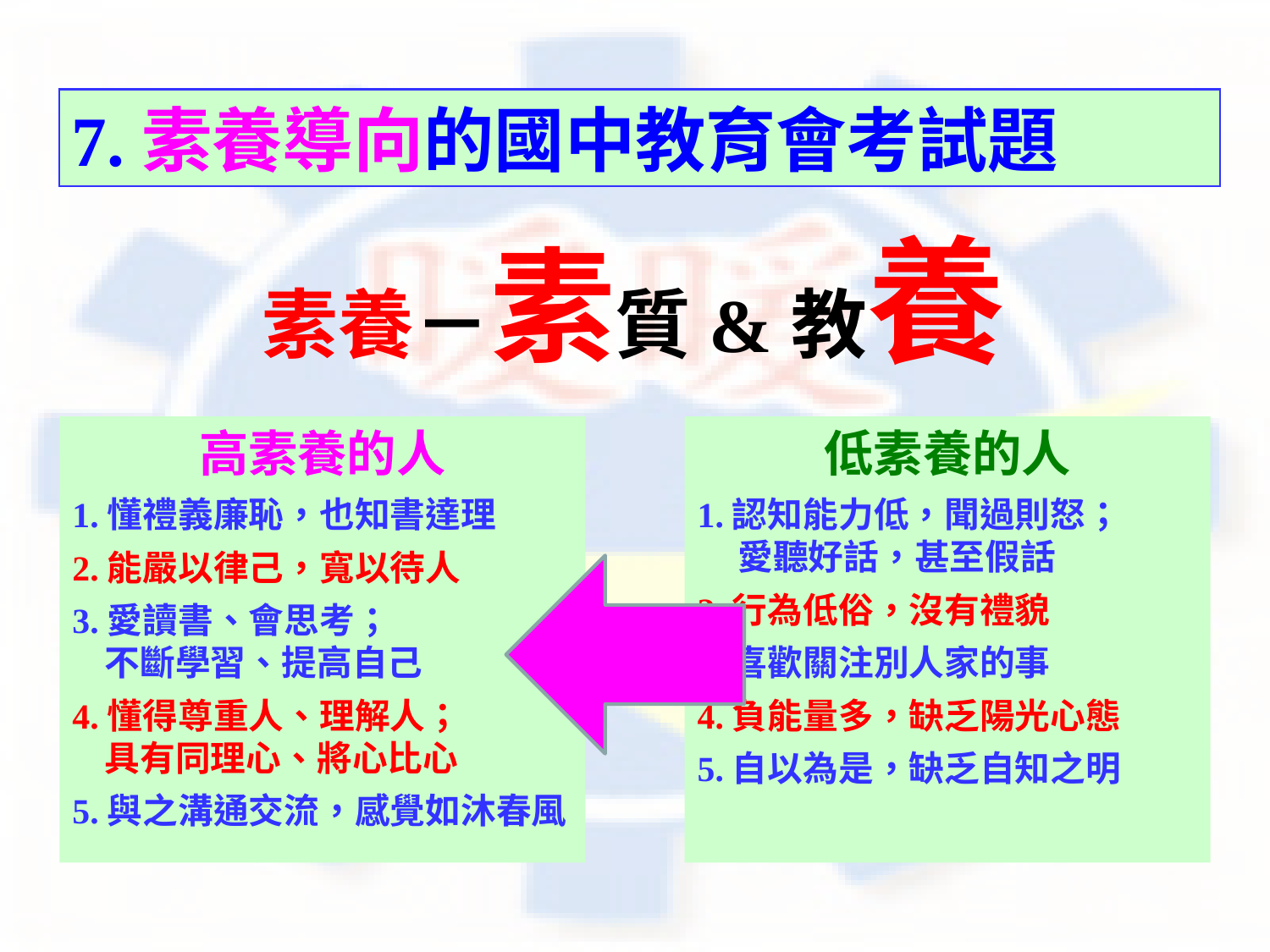

7.素養導向的國中教育會考試題
素養－素質&教養
高素養的人
1.懂禮義廉恥，也知書達理
2.能嚴以律己，寬以待人
3.愛讀書、會思考；
   不斷學習、提高自己
4.懂得尊重人、理解人；
   具有同理心、將心比心
5.與之溝通交流，感覺如沐春風
低素養的人
1.認知能力低，聞過則怒；
    愛聽好話，甚至假話
2.行為低俗，沒有禮貌
3.喜歡關注別人家的事
4.負能量多，缺乏陽光心態
5.自以為是，缺乏自知之明